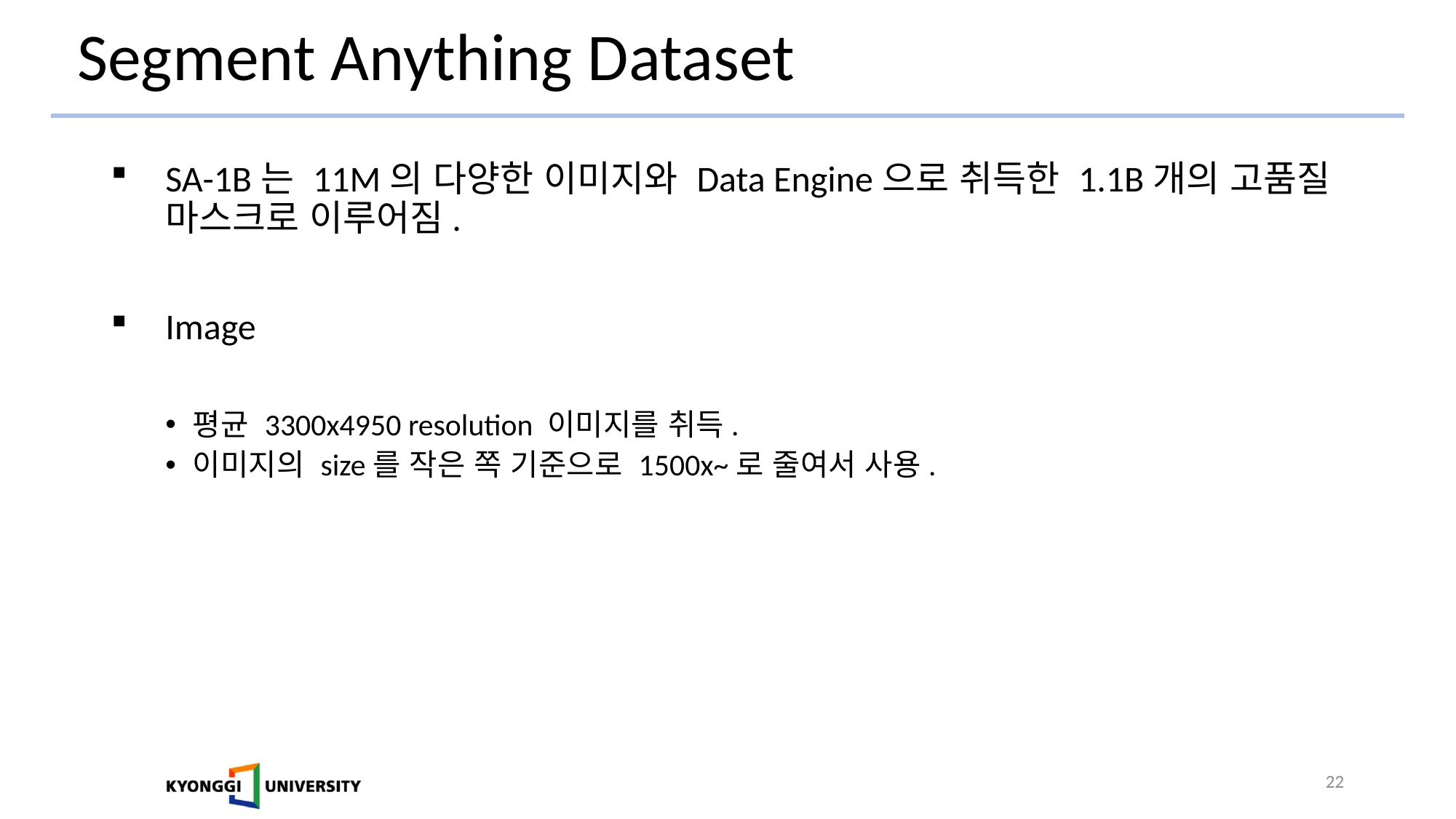

# Segment Anything Dataset
SA-1B는 11M의 다양한 이미지와 Data Engine으로 취득한 1.1B개의 고품질 마스크로 이루어짐.

Image

평균 3300x4950 resolution 이미지를 취득.
이미지의 size를 작은 쪽 기준으로 1500x~로 줄여서 사용.

22